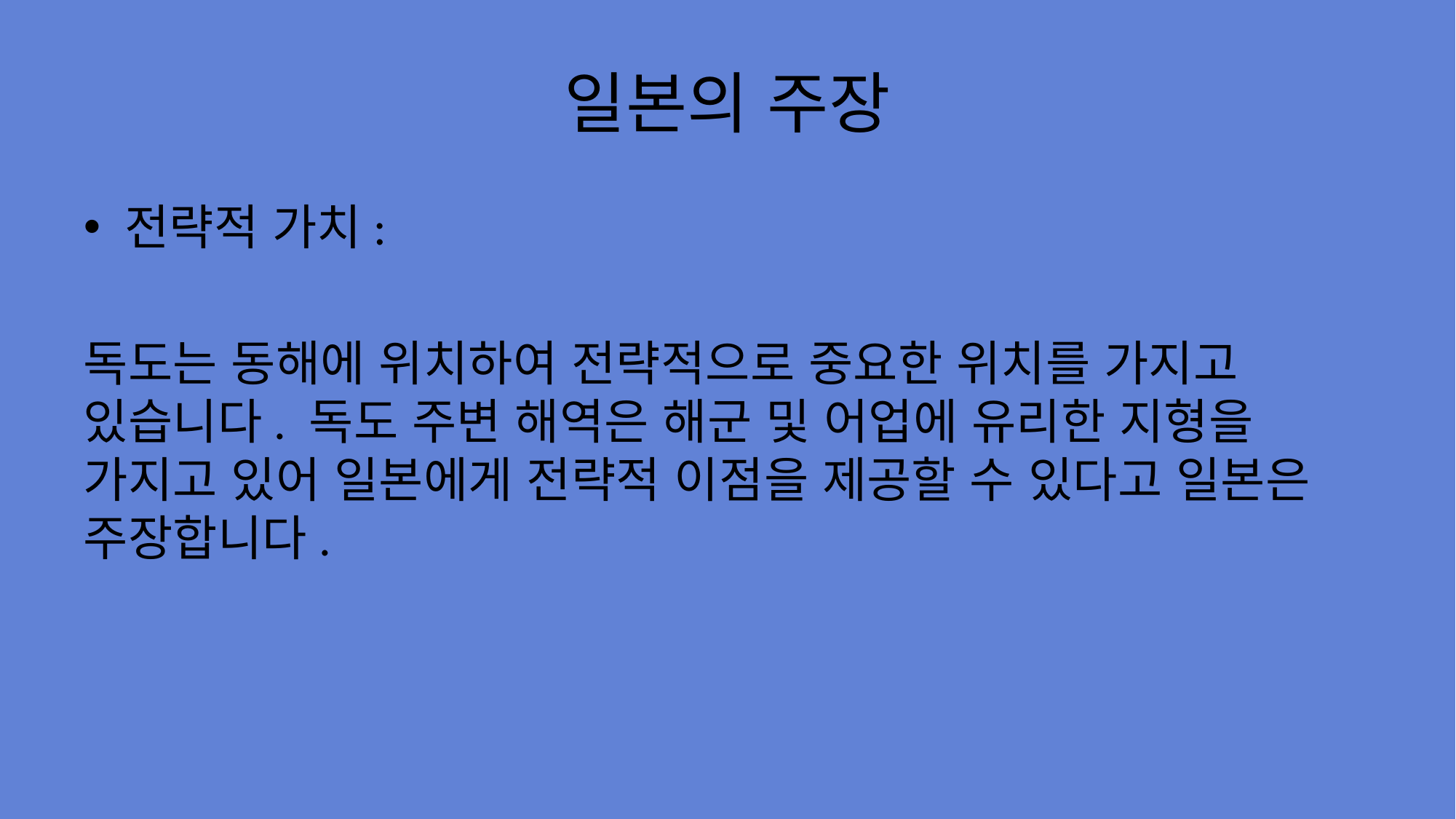

# 일본의 주장
전략적 가치:

독도는 동해에 위치하여 전략적으로 중요한 위치를 가지고 있습니다. 독도 주변 해역은 해군 및 어업에 유리한 지형을 가지고 있어 일본에게 전략적 이점을 제공할 수 있다고 일본은 주장합니다.